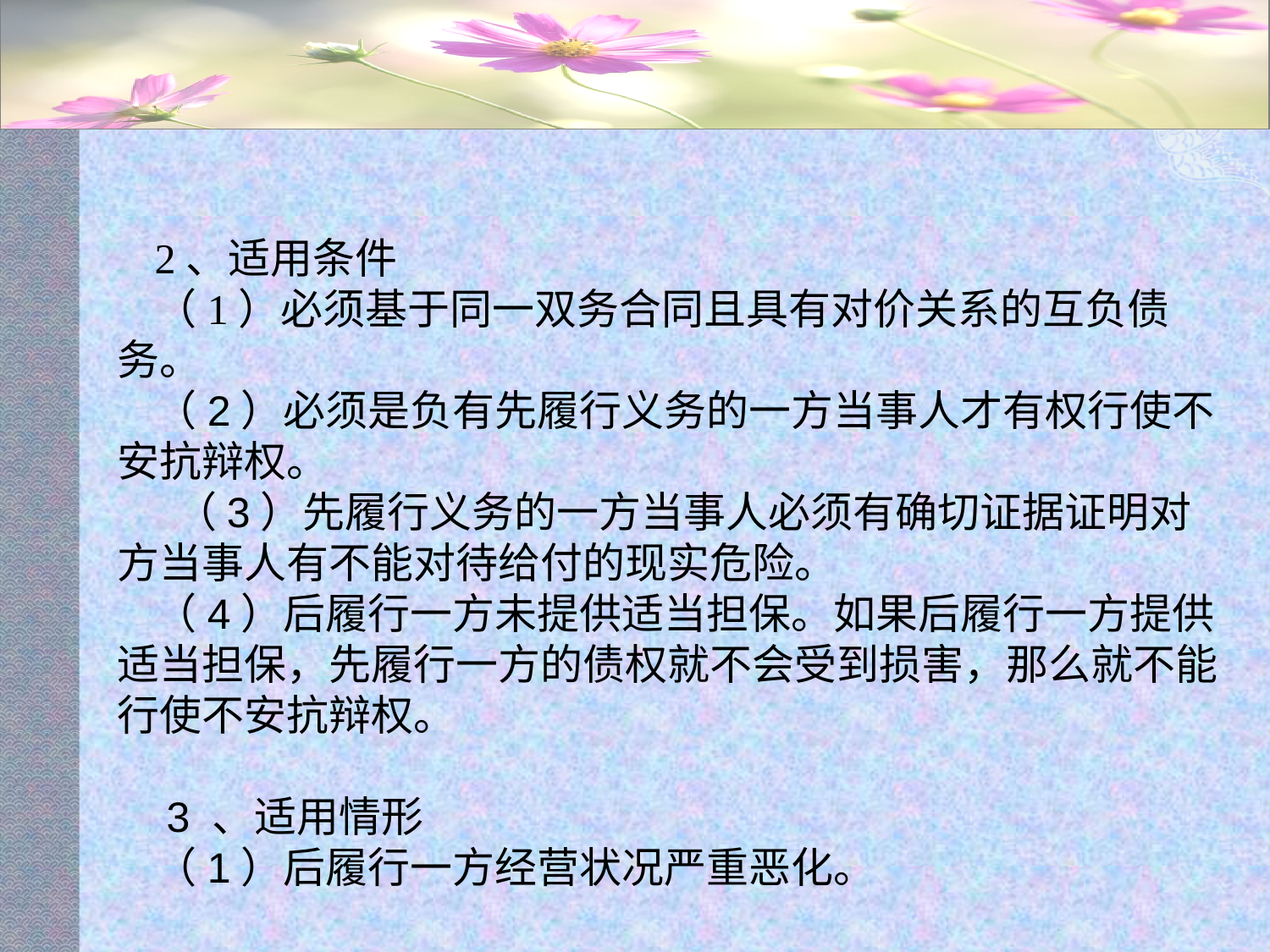

#
2、适用条件
（1）必须基于同一双务合同且具有对价关系的互负债务。
（2）必须是负有先履行义务的一方当事人才有权行使不安抗辩权。
 （3）先履行义务的一方当事人必须有确切证据证明对方当事人有不能对待给付的现实危险。
（4）后履行一方未提供适当担保。如果后履行一方提供适当担保，先履行一方的债权就不会受到损害，那么就不能行使不安抗辩权。

 3 、适用情形
（1）后履行一方经营状况严重恶化。